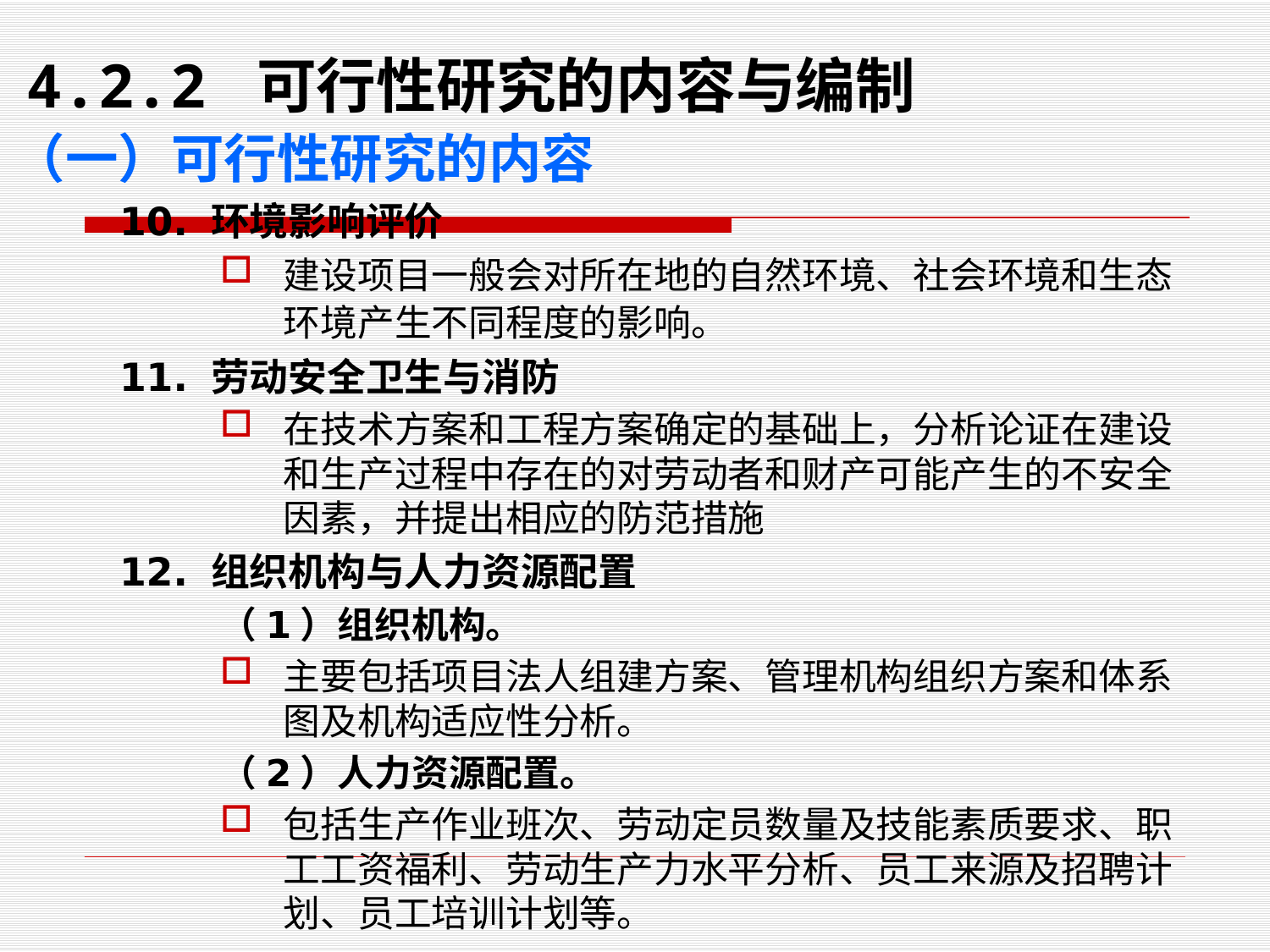

# 4.2.2 可行性研究的内容与编制
（一）可行性研究的内容
10. 环境影响评价
建设项目一般会对所在地的自然环境、社会环境和生态环境产生不同程度的影响。
11. 劳动安全卫生与消防
在技术方案和工程方案确定的基础上，分析论证在建设和生产过程中存在的对劳动者和财产可能产生的不安全因素，并提出相应的防范措施
12. 组织机构与人力资源配置
（1）组织机构。
主要包括项目法人组建方案、管理机构组织方案和体系图及机构适应性分析。
（2）人力资源配置。
包括生产作业班次、劳动定员数量及技能素质要求、职工工资福利、劳动生产力水平分析、员工来源及招聘计划、员工培训计划等。